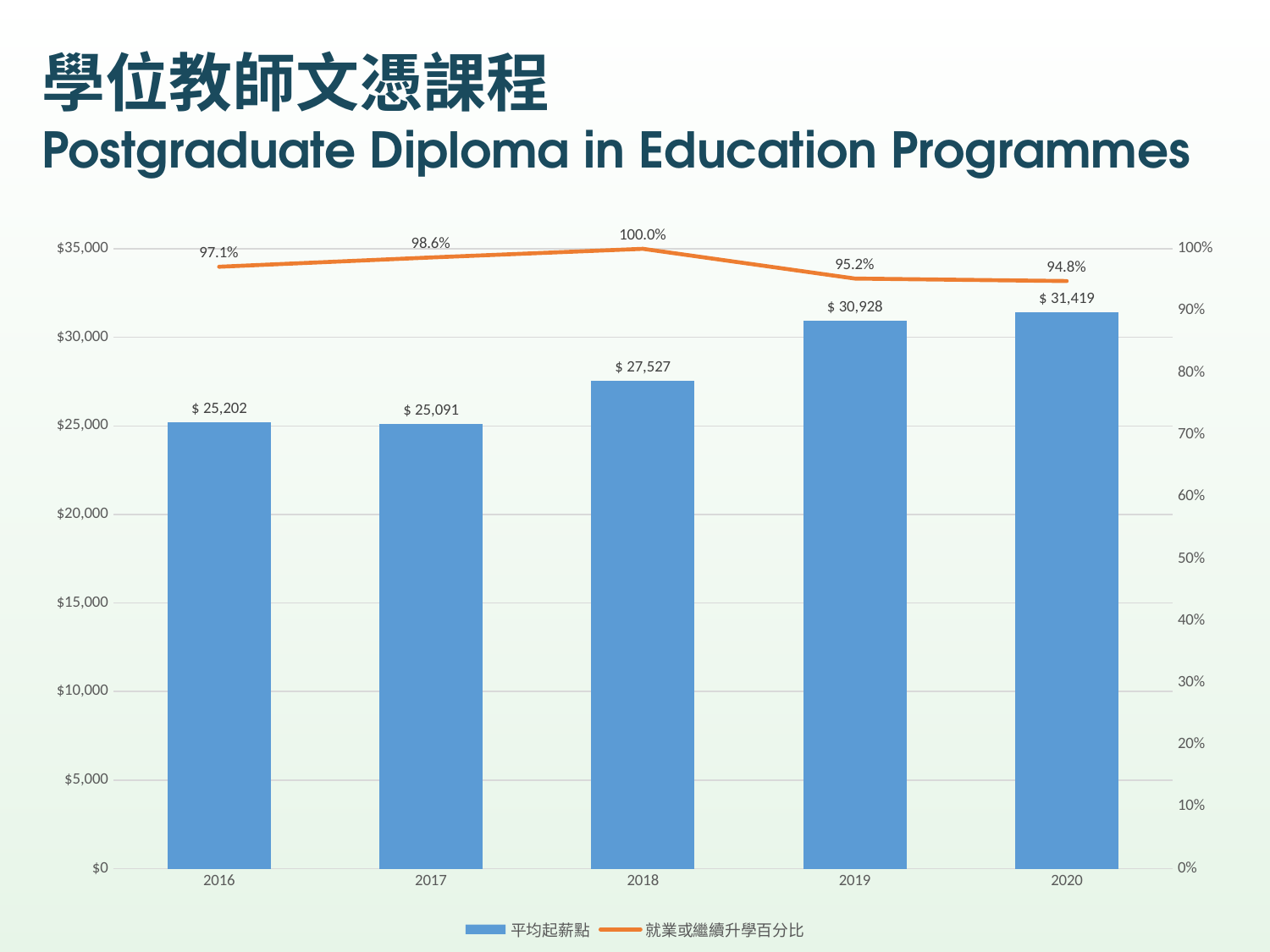

# 學位教師文憑課程 Postgraduate Diploma in Education Programmes

### Chart

| Category | 平均起薪點 | 就業或繼續升學百分比 |
|---|---|---|
| 2016 | 25202.0 | 0.971 |
| 2017 | 25091.0 | 0.986 |
| 2018 | 27527.0 | 1.0 |
| 2019 | 30928.0 | 0.952 |
| 2020 | 31419.0 | 0.948 |